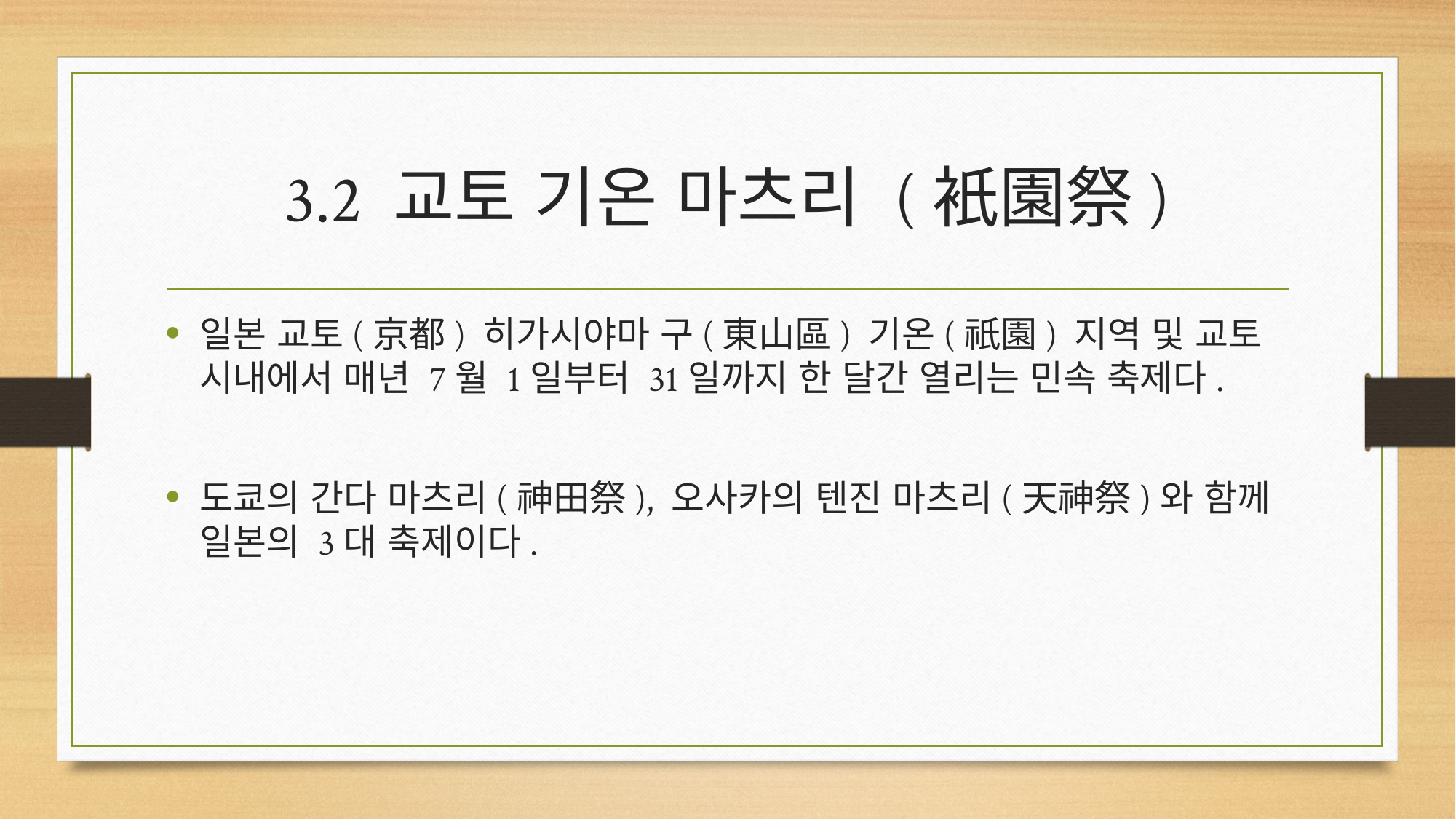

# 3.2 교토 기온 마츠리 (衹園祭)
일본 교토(京都) 히가시야마 구(東山區) 기온(祇園) 지역 및 교토 시내에서 매년 7월 1일부터 31일까지 한 달간 열리는 민속 축제다.

도쿄의 간다 마츠리(神田祭), 오사카의 텐진 마츠리(天神祭)와 함께 일본의 3대 축제이다.